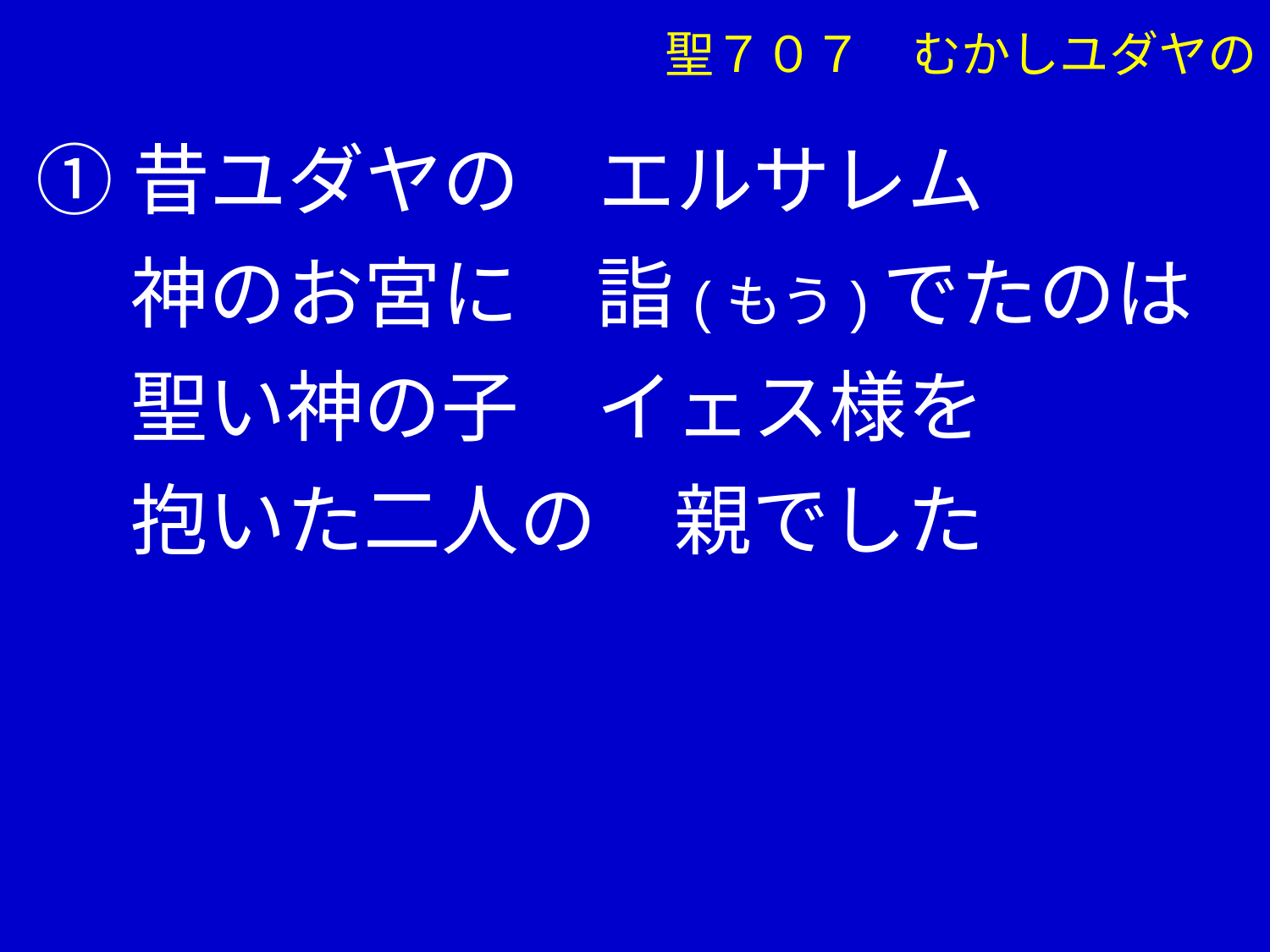

聖７０７　むかしユダヤの
①昔ユダヤの　エルサレム
　 神のお宮に　詣(もう)でたのは
　 聖い神の子　イェス様を
　 抱いた二人の　親でした